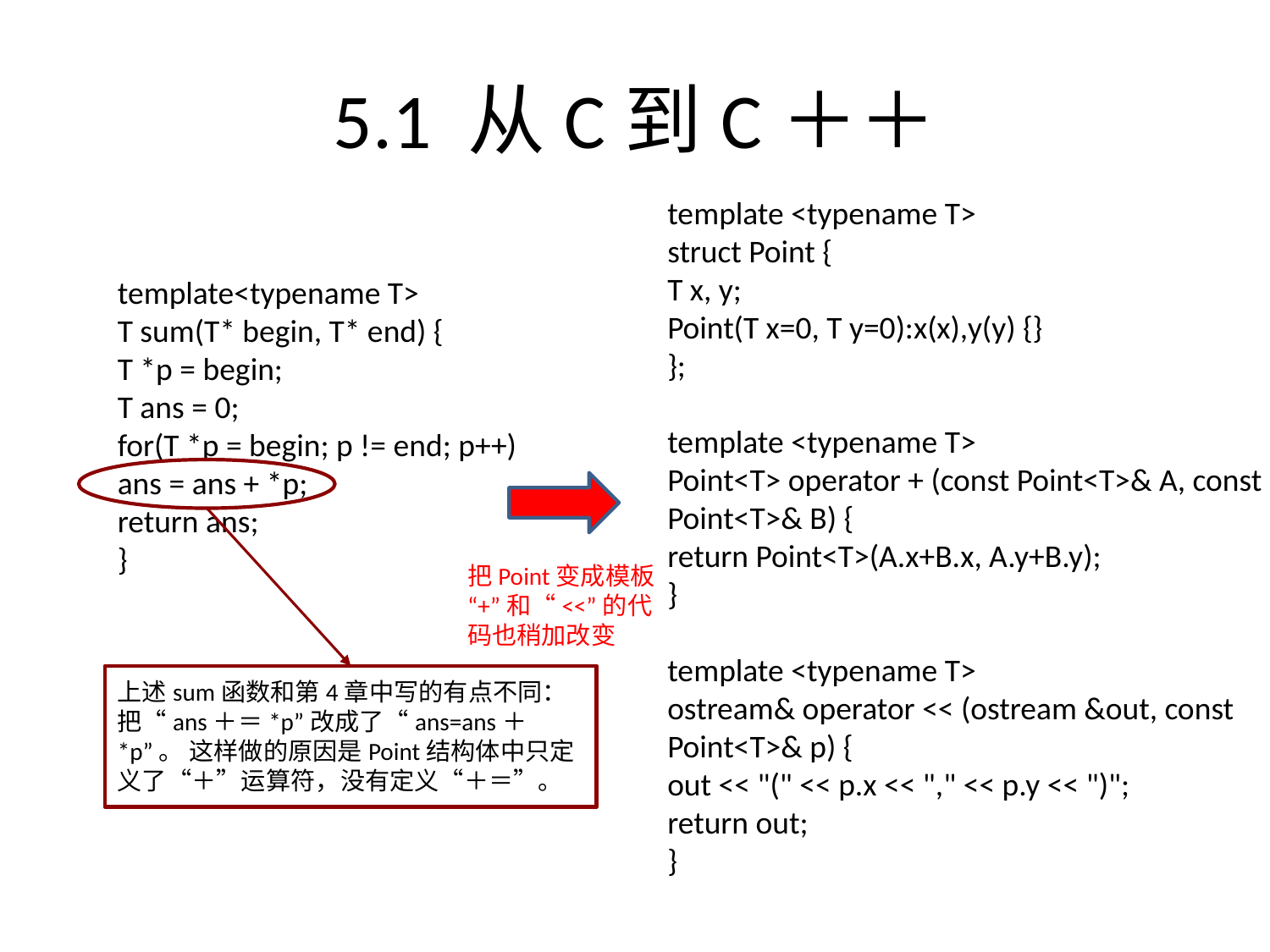

# 5.1 从C到C＋＋
template <typename T>
struct Point {
T x, y;
Point(T x=0, T y=0):x(x),y(y) {}
};
template <typename T>
Point<T> operator + (const Point<T>& A, const Point<T>& B) {
return Point<T>(A.x+B.x, A.y+B.y);
}

template <typename T>
ostream& operator << (ostream &out, const Point<T>& p) {
out << "(" << p.x << "," << p.y << ")";
return out;
}
template<typename T>
T sum(T* begin, T* end) {
T *p = begin;
T ans = 0;
for(T *p = begin; p != end; p++)
ans = ans + *p;
return ans;
}

把Point变成模板
“+”和“<<”的代
码也稍加改变
上述sum函数和第4章中写的有点不同：把“ans＋＝*p”改成了“ans=ans＋*p”。 这样做的原因是Point结构体中只定义了“＋”运算符，没有定义“＋＝”。